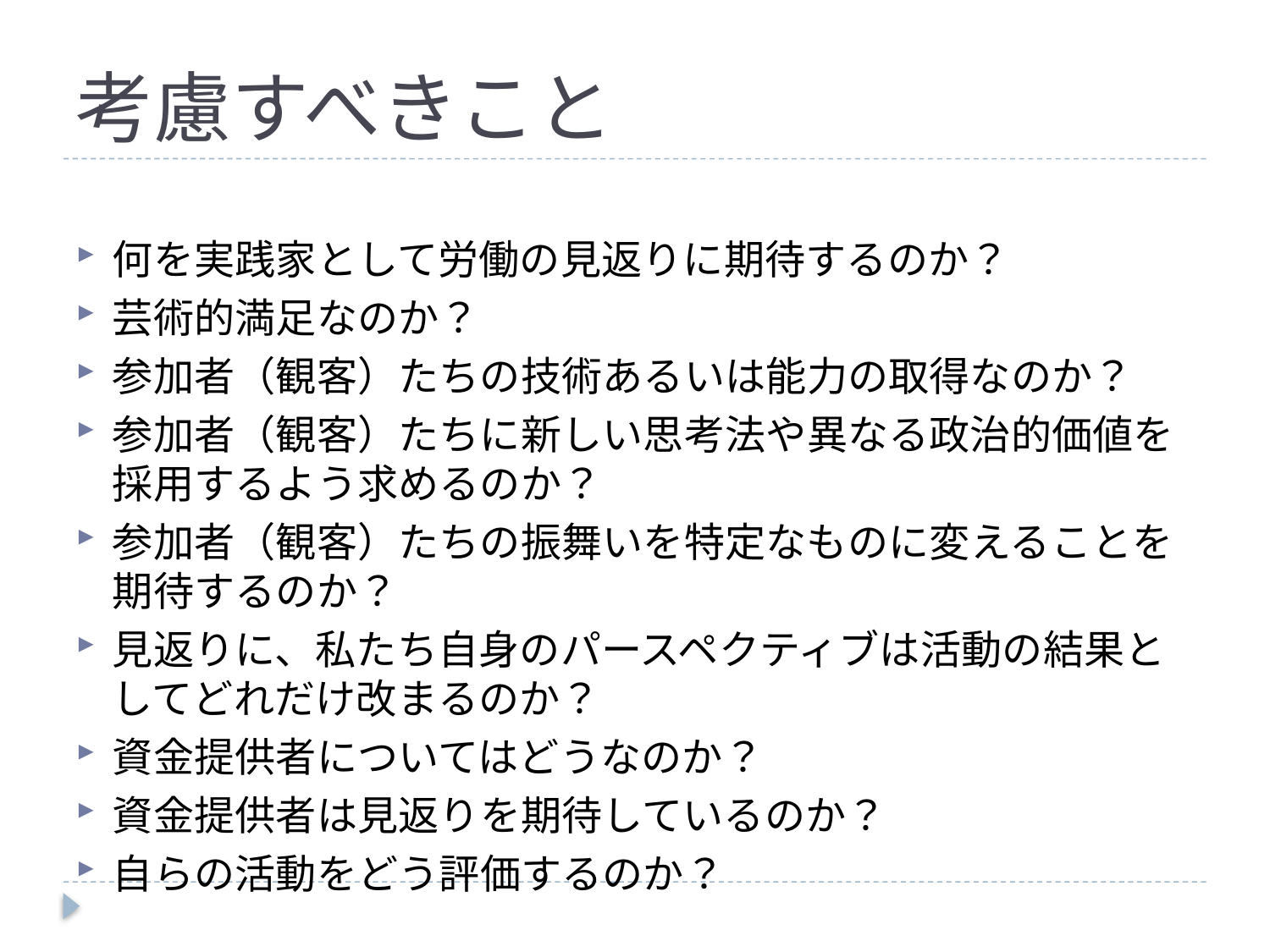

# 考慮すべきこと

何を実践家として労働の見返りに期待するのか？
芸術的満足なのか？
参加者（観客）たちの技術あるいは能力の取得なのか？
参加者（観客）たちに新しい思考法や異なる政治的価値を採用するよう求めるのか？
参加者（観客）たちの振舞いを特定なものに変えることを期待するのか？
見返りに、私たち自身のパースペクティブは活動の結果としてどれだけ改まるのか？
資金提供者についてはどうなのか？
資金提供者は見返りを期待しているのか？
自らの活動をどう評価するのか？